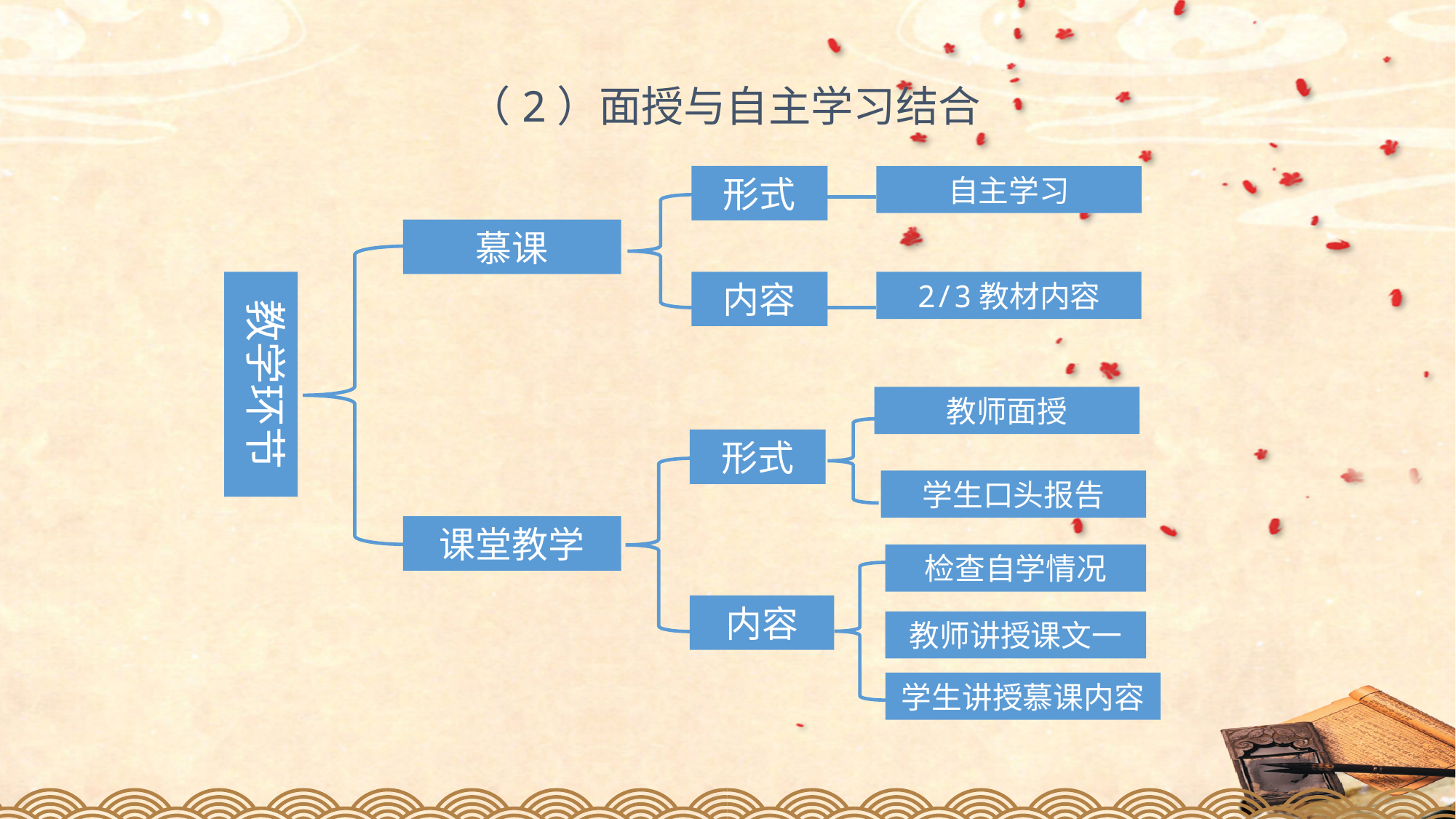

（2）面授与自主学习结合

形式
自主学习

慕课

教学环节
内容
2/3教材内容
教师面授

形式

学生口头报告
课堂教学
检查自学情况

内容
教师讲授课文一
学生讲授慕课内容